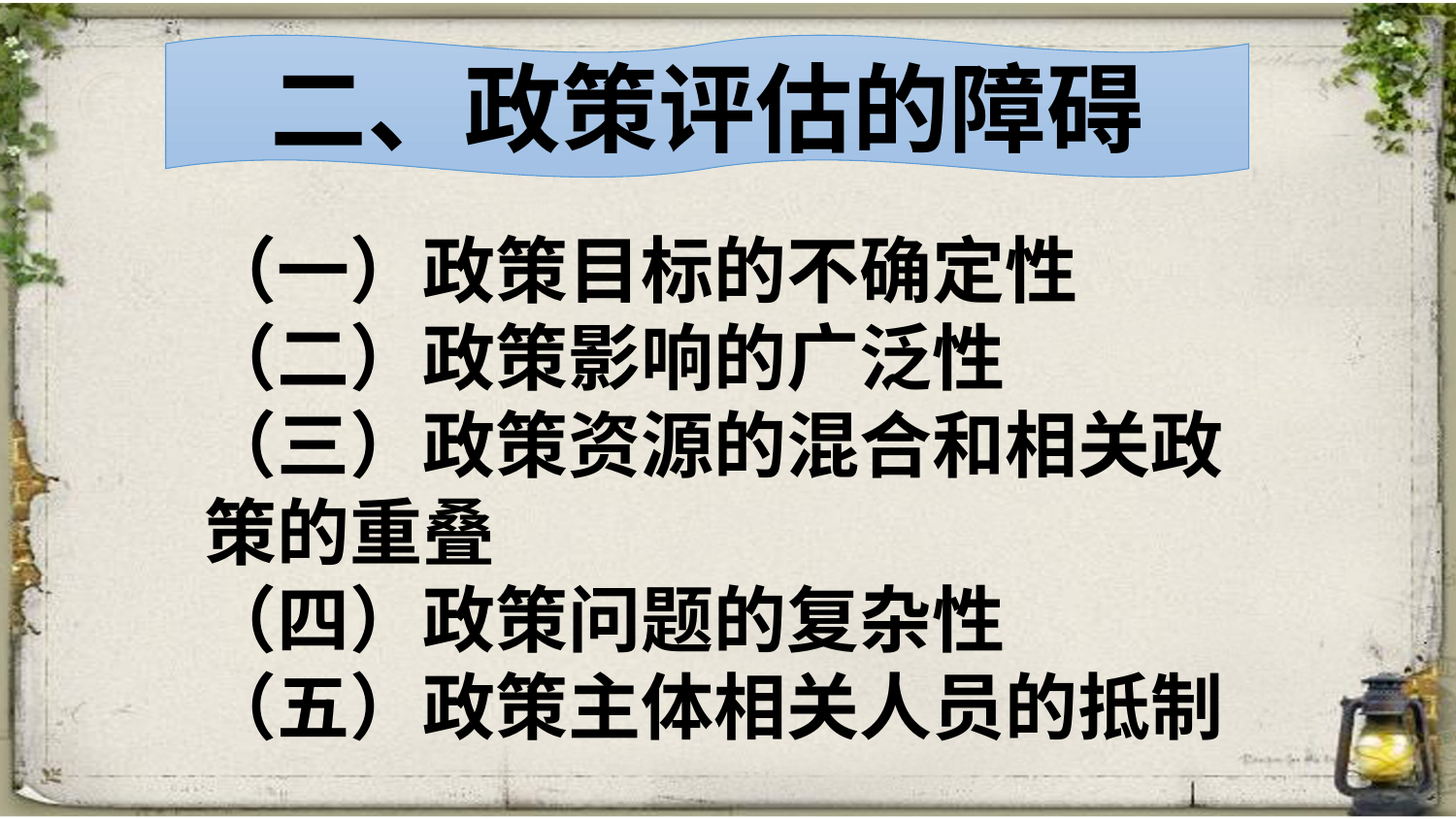

二、政策评估的障碍
（一）政策目标的不确定性
（二）政策影响的广泛性
（三）政策资源的混合和相关政策的重叠
（四）政策问题的复杂性
（五）政策主体相关人员的抵制